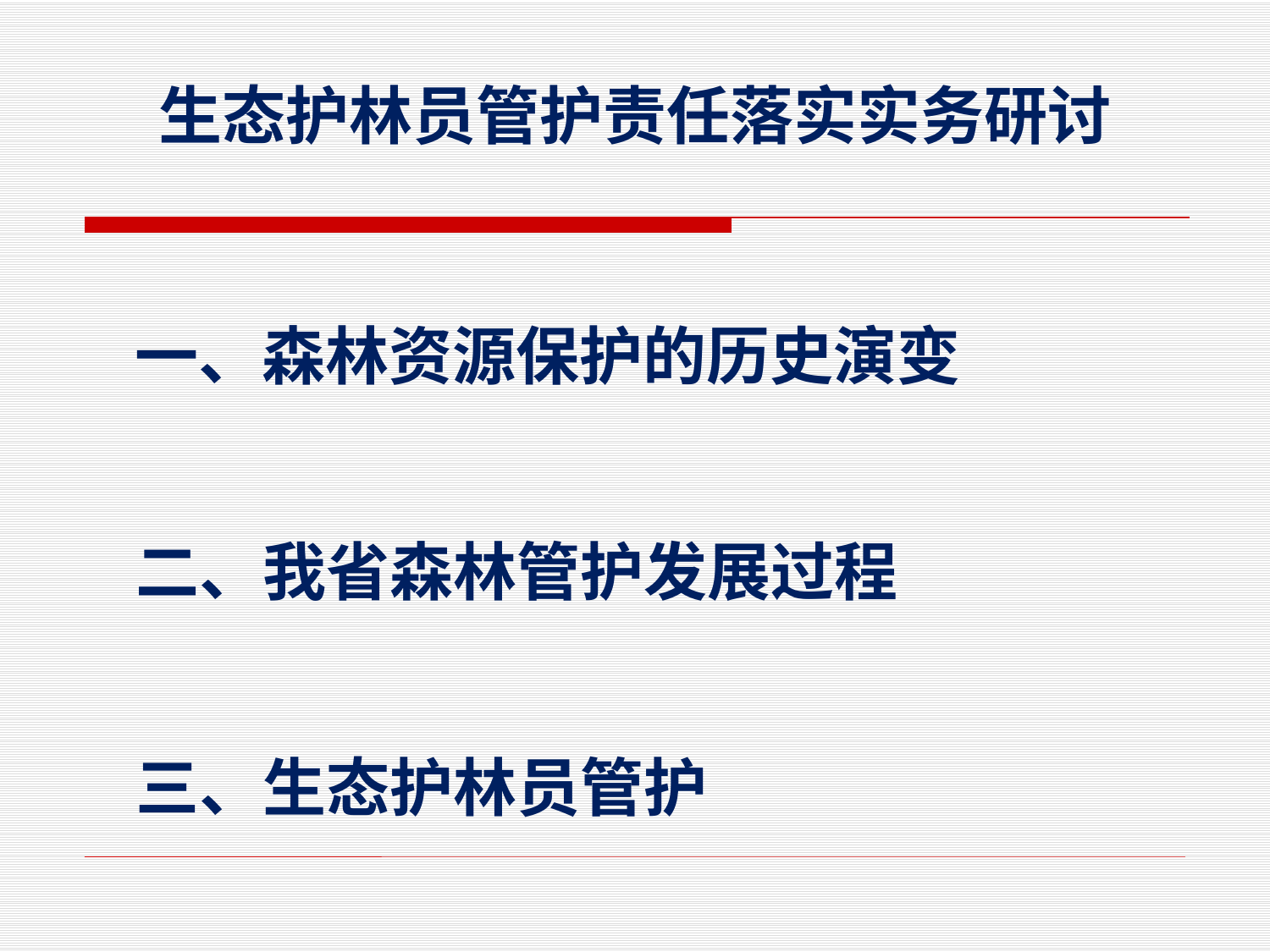

# 生态护林员管护责任落实实务研讨

     一、森林资源保护的历史演变

   二、我省森林管护发展过程

   三、生态护林员管护